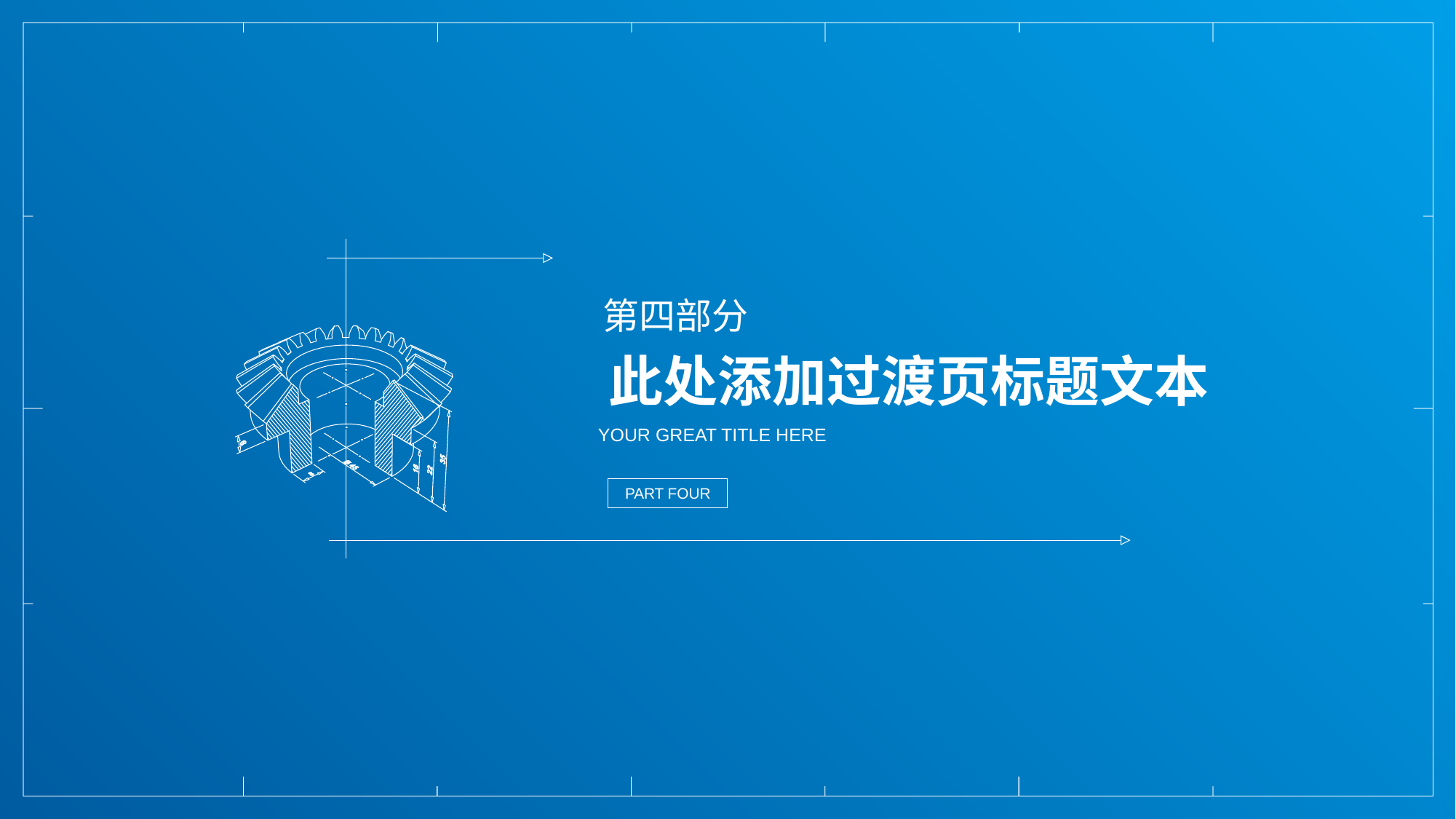

第四部分

此处添加过渡页标题文本
YOUR GREAT TITLE HERE
PART FOUR